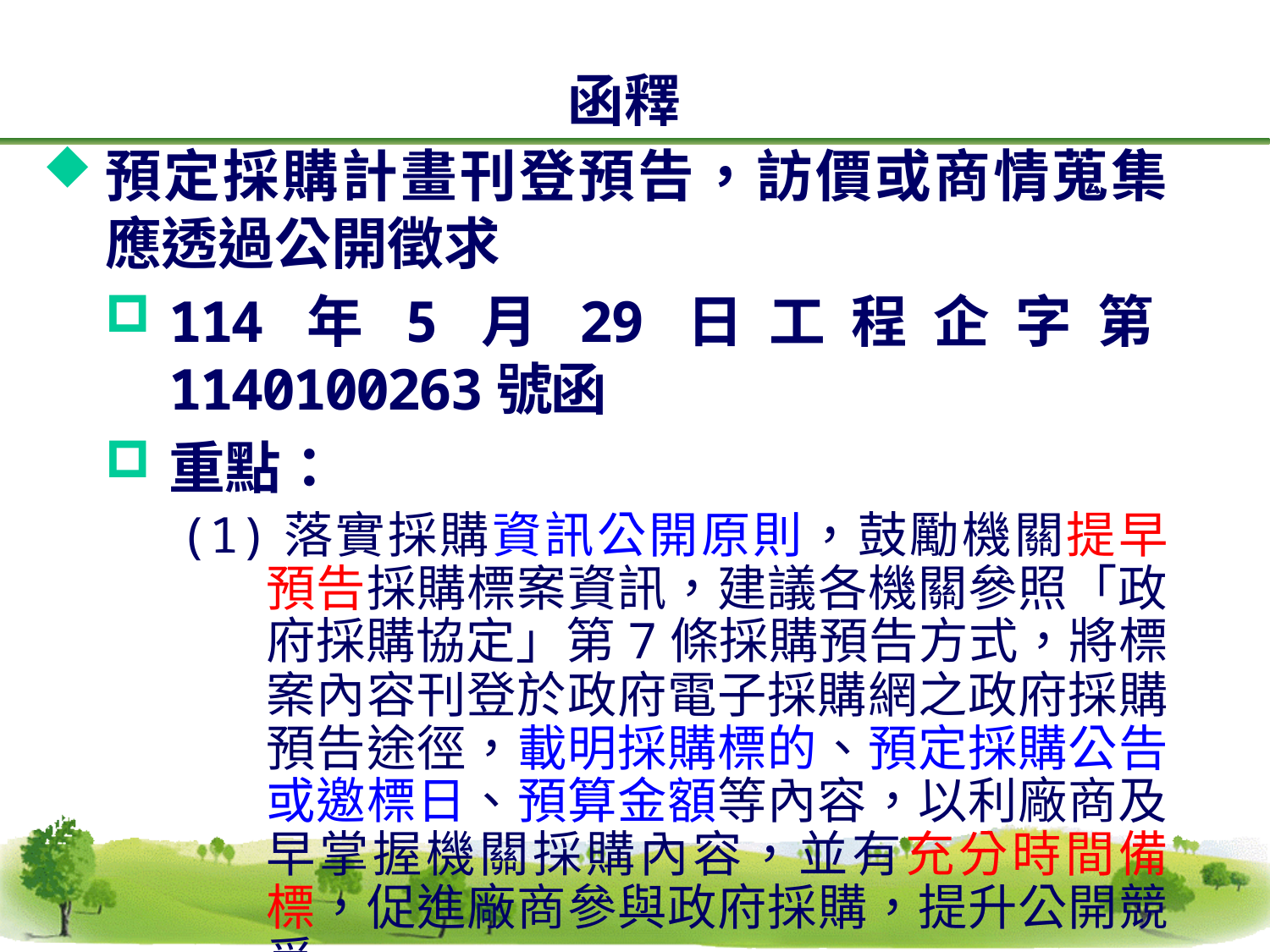

函釋
預定採購計畫刊登預告，訪價或商情蒐集應透過公開徵求
114年5月29日工程企字第1140100263號函
重點：
(1)落實採購資訊公開原則，鼓勵機關提早預告採購標案資訊，建議各機關參照「政府採購協定」第7條採購預告方式，將標案內容刊登於政府電子採購網之政府採購預告途徑，載明採購標的、預定採購公告或邀標日、預算金額等內容，以利廠商及早掌握機關採購內容，並有充分時間備標，促進廠商參與政府採購，提升公開競爭。